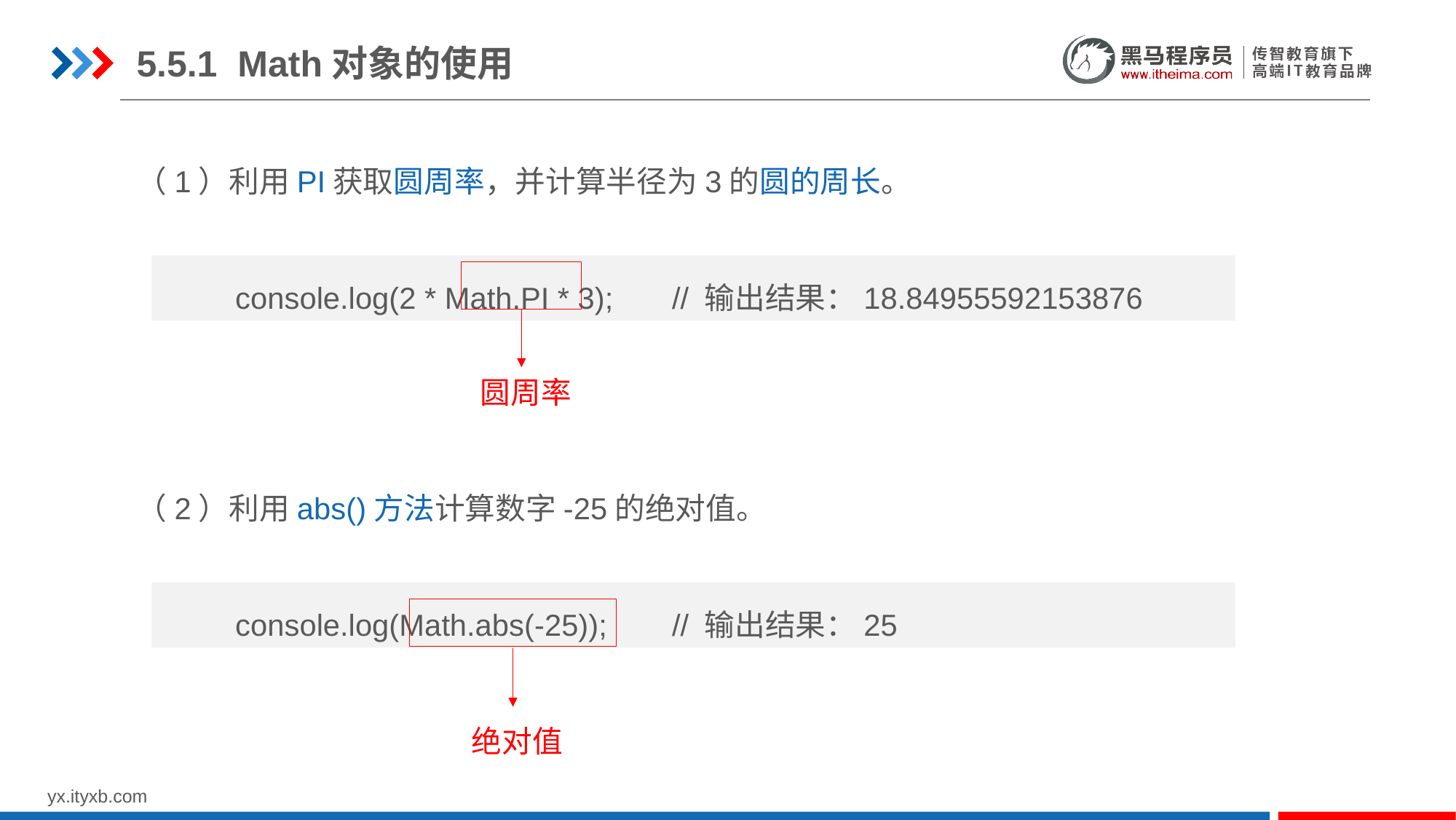

5.5.1  Math对象的使用
（1）利用PI获取圆周率，并计算半径为3的圆的周长。
console.log(2 * Math.PI * 3);	// 输出结果：18.84955592153876

圆周率
（2）利用abs()方法计算数字-25的绝对值。
console.log(Math.abs(-25));	// 输出结果：25

绝对值